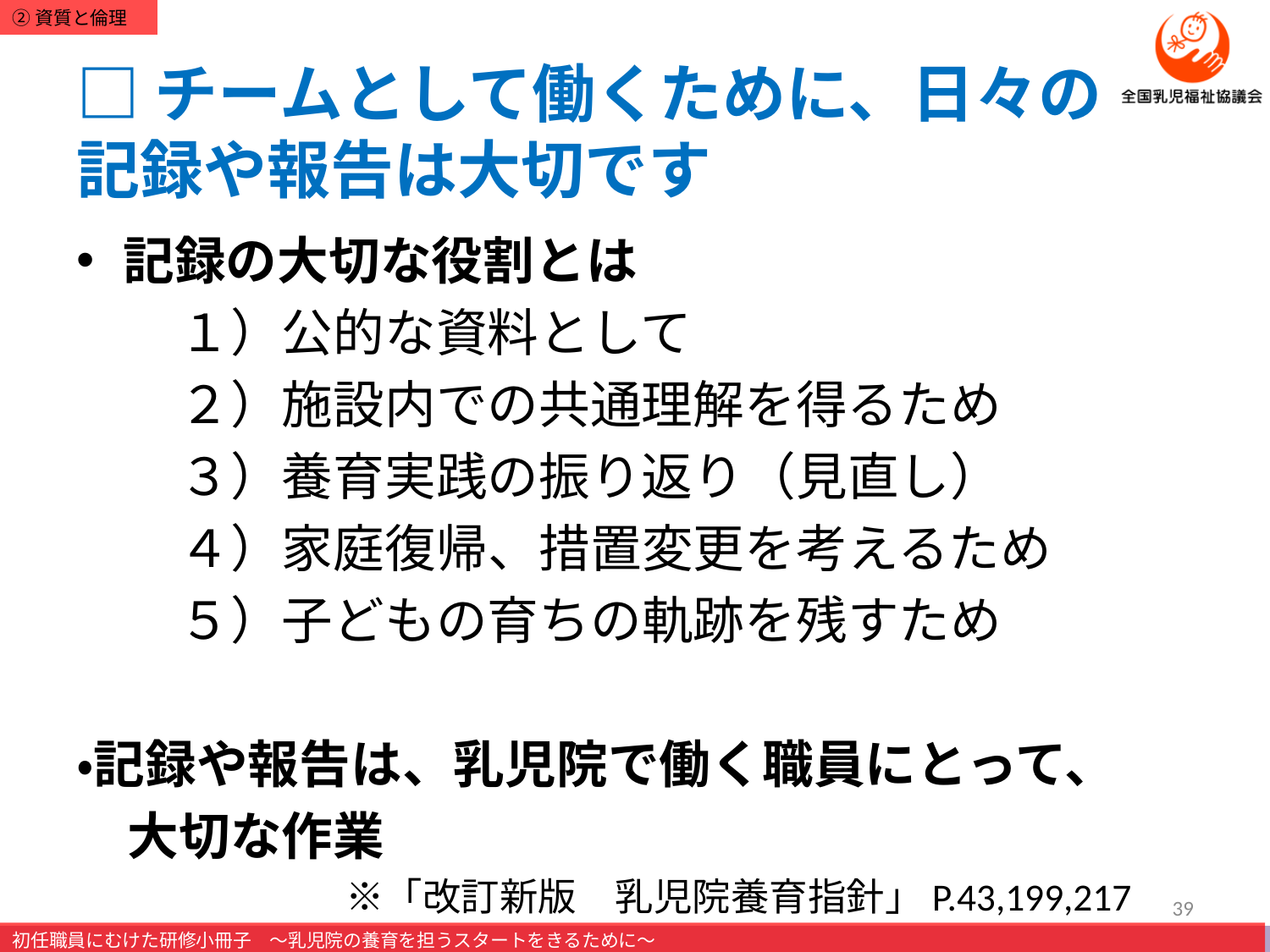

# □チームとして働くために、日々の記録や報告は大切です
記録の大切な役割とは
　　１）公的な資料として
　　２）施設内での共通理解を得るため
　　３）養育実践の振り返り（見直し）
　　４）家庭復帰、措置変更を考えるため
　　５）子どもの育ちの軌跡を残すため

・記録や報告は、乳児院で働く職員にとって、
　大切な作業
　　　　　　　※「改訂新版　乳児院養育指針」P.43,199,217

39